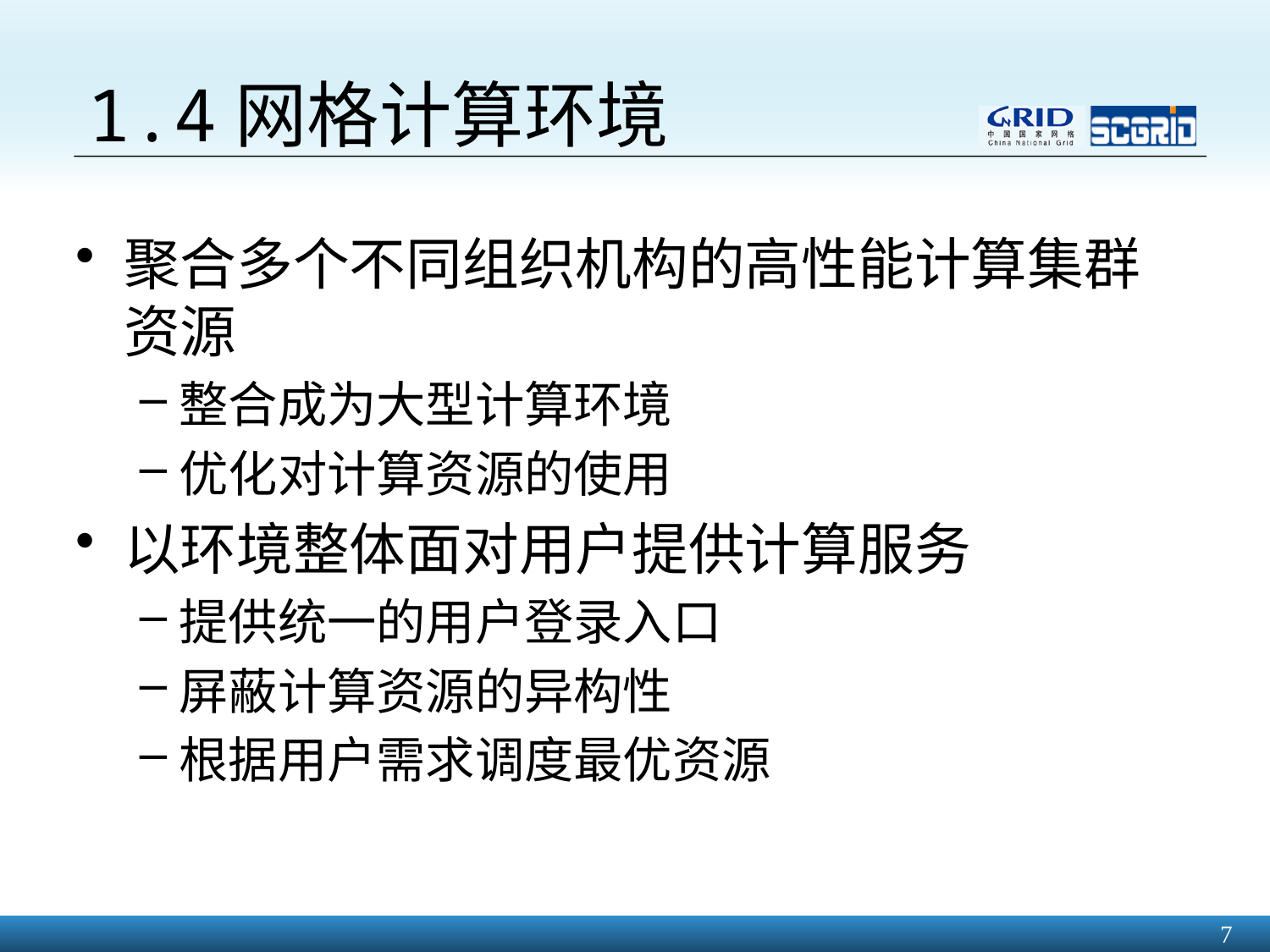

# 1.4网格计算环境
聚合多个不同组织机构的高性能计算集群资源
整合成为大型计算环境
优化对计算资源的使用
以环境整体面对用户提供计算服务
提供统一的用户登录入口
屏蔽计算资源的异构性
根据用户需求调度最优资源